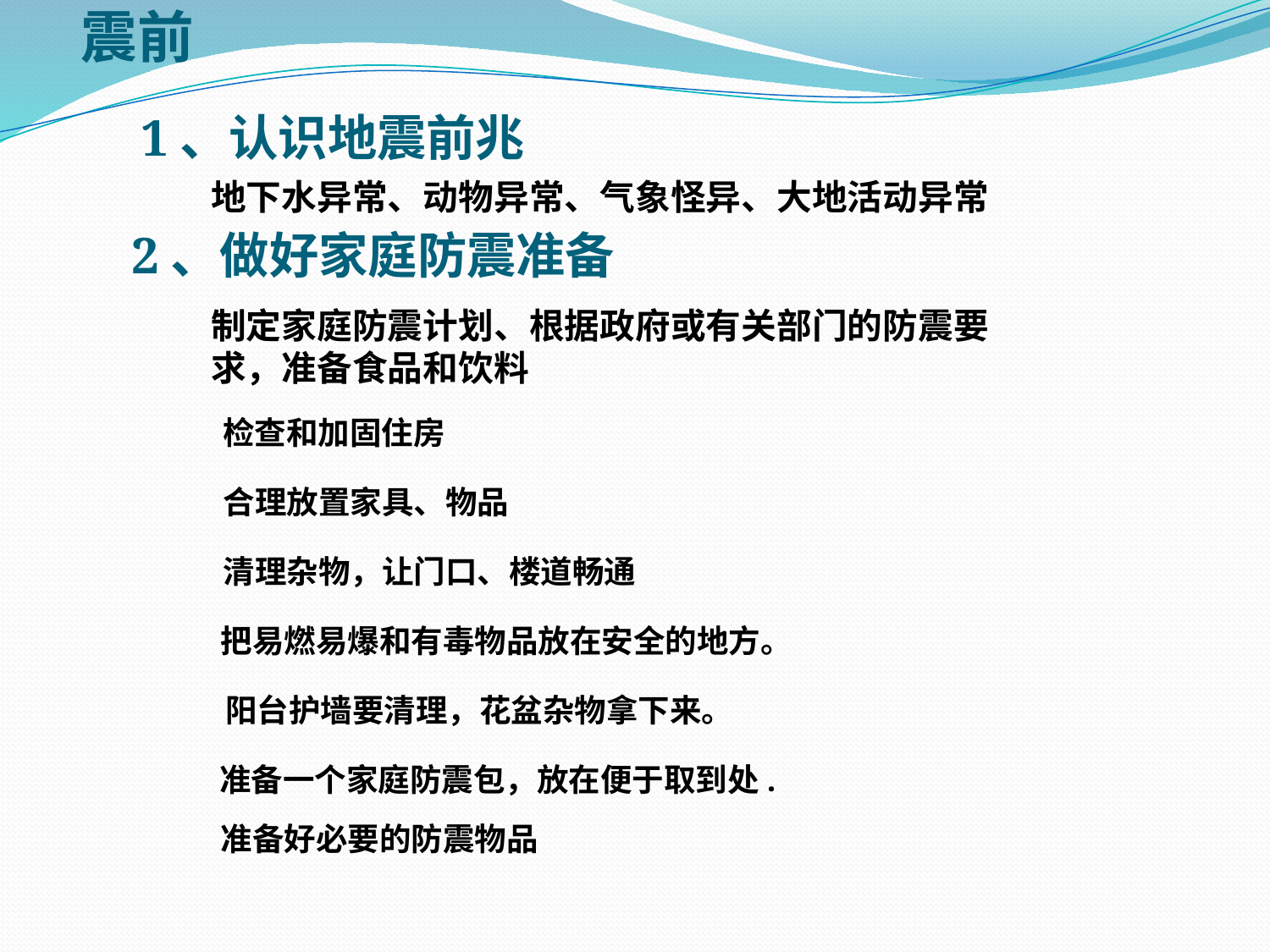

震前
  1、认识地震前兆
地下水异常、动物异常、气象怪异、大地活动异常
2、做好家庭防震准备
制定家庭防震计划、根据政府或有关部门的防震要求，准备食品和饮料
检查和加固住房
合理放置家具、物品
清理杂物，让门口、楼道畅通
把易燃易爆和有毒物品放在安全的地方。
阳台护墙要清理，花盆杂物拿下来。
准备一个家庭防震包，放在便于取到处.
准备好必要的防震物品